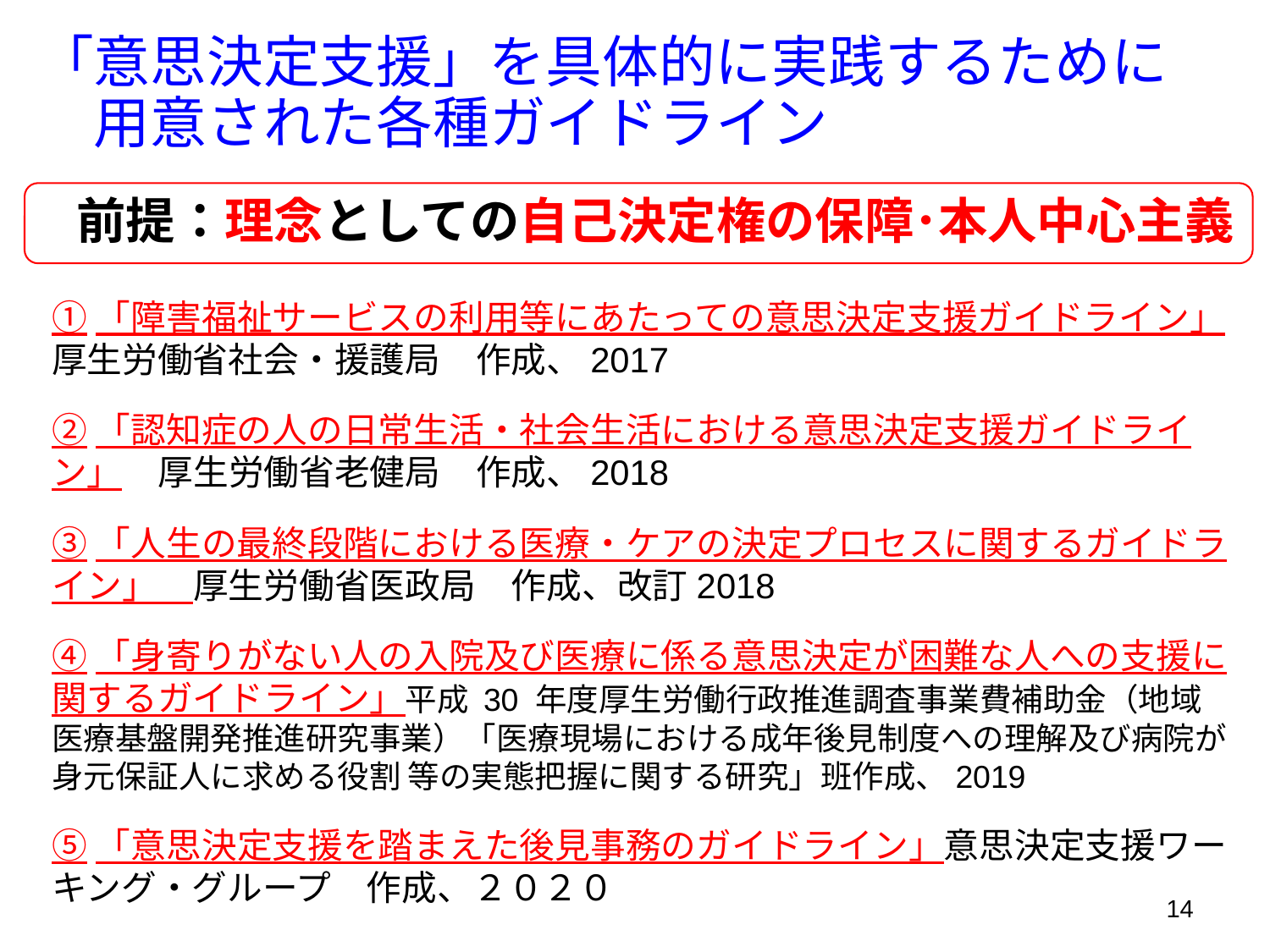

# 「意思決定支援」を具体的に実践するために 　用意された各種ガイドライン

前提：理念としての自己決定権の保障･本人中心主義
①「障害福祉サービスの利用等にあたっての意思決定支援ガイドライン」厚生労働省社会・援護局　作成、2017
②「認知症の人の日常生活・社会生活における意思決定支援ガイドライン」　厚生労働省老健局　作成、2018
③「人生の最終段階における医療・ケアの決定プロセスに関するガイドライン」　厚生労働省医政局　作成、改訂2018
④「身寄りがない人の入院及び医療に係る意思決定が困難な人への支援に関するガイドライン」平成 30 年度厚生労働行政推進調査事業費補助金（地域医療基盤開発推進研究事業）「医療現場における成年後見制度への理解及び病院が身元保証人に求める役割 等の実態把握に関する研究」班作成、2019
⑤「意思決定支援を踏まえた後見事務のガイドライン」意思決定支援ワーキング・グループ　作成、２０２０
14